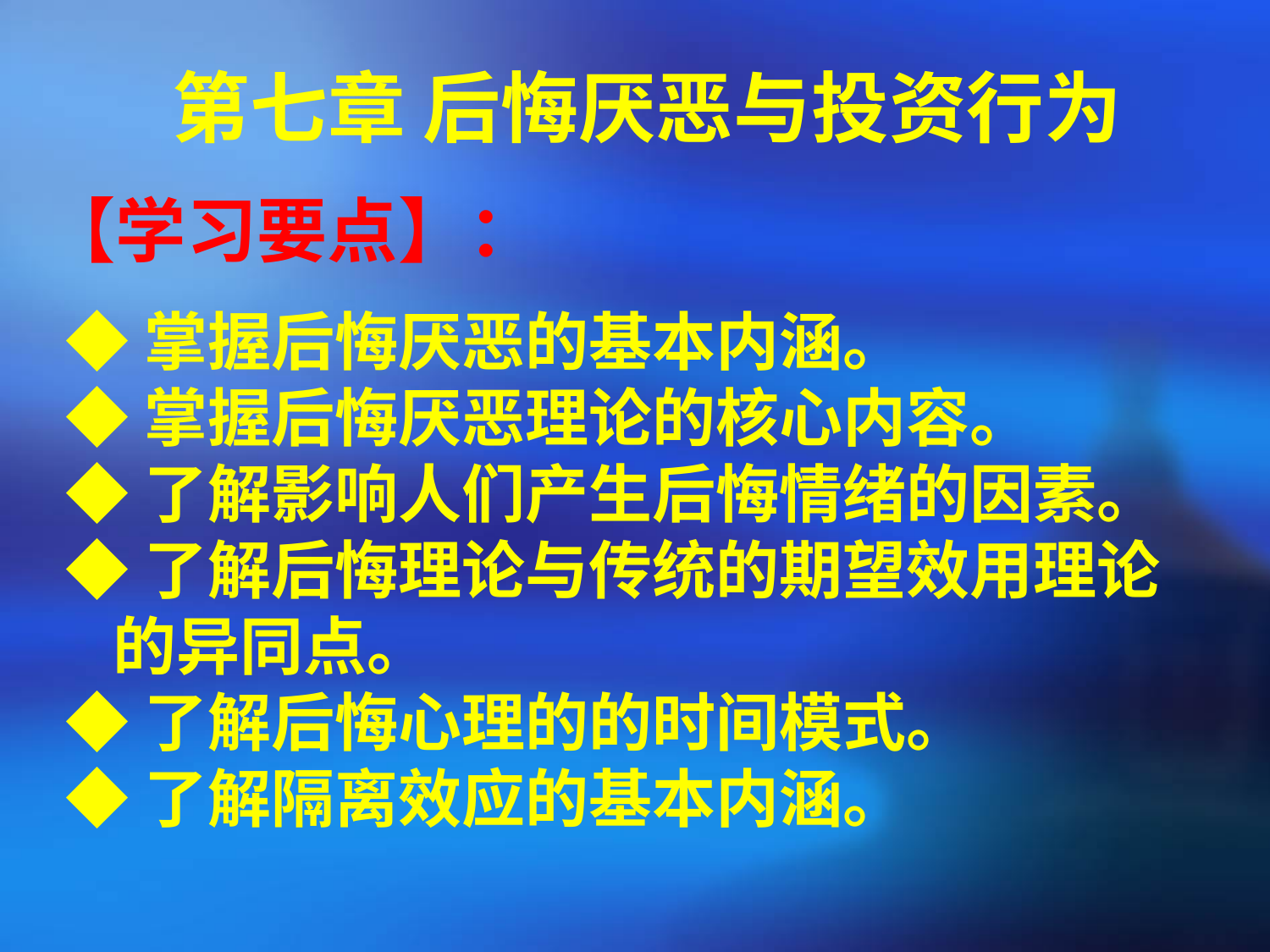

第七章 后悔厌恶与投资行为
【学习要点】：
◆掌握后悔厌恶的基本内涵。
◆掌握后悔厌恶理论的核心内容。
◆了解影响人们产生后悔情绪的因素。
◆了解后悔理论与传统的期望效用理论的异同点。
◆了解后悔心理的的时间模式。
◆了解隔离效应的基本内涵。